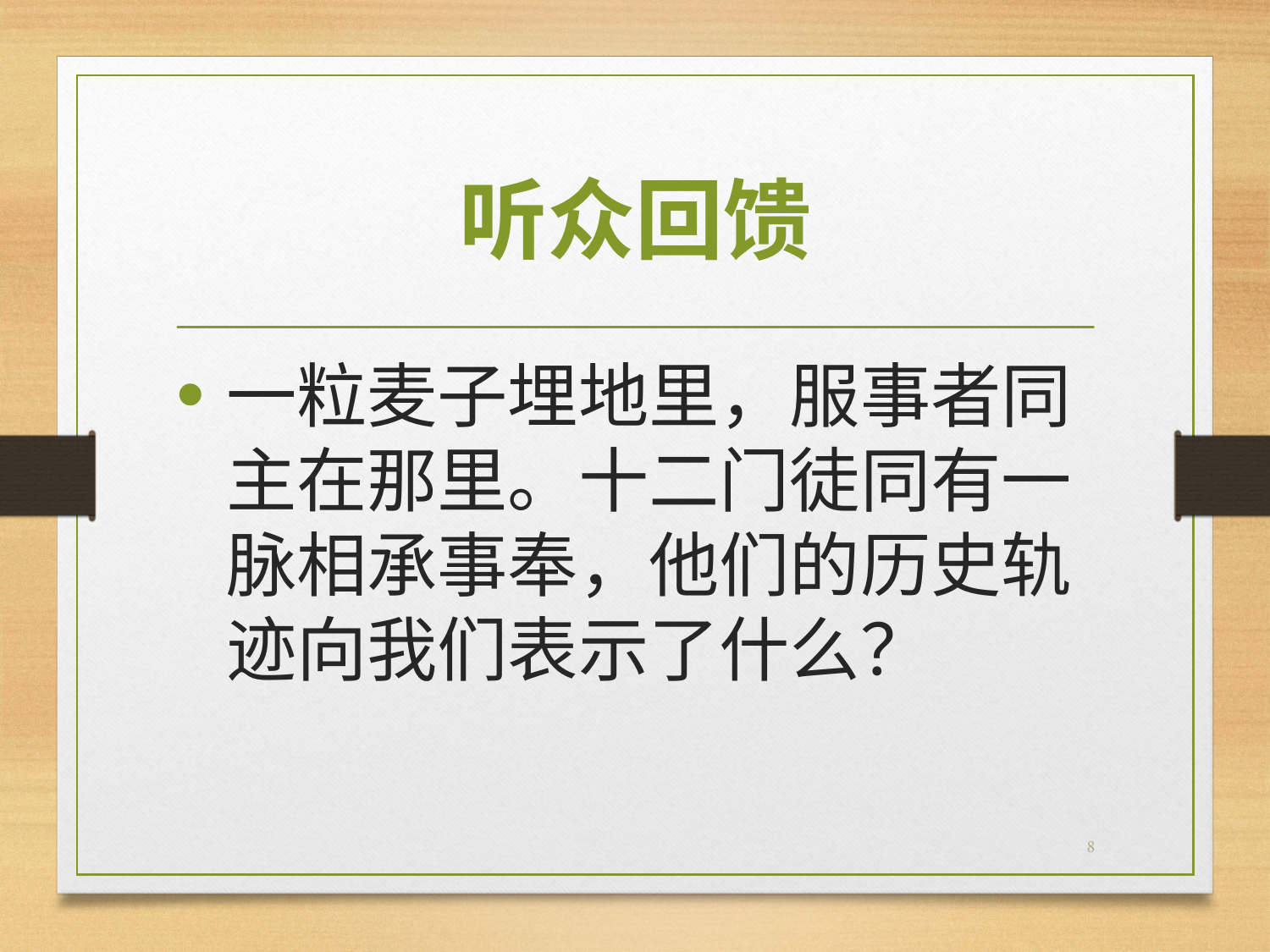

# 听众回馈
一粒麦子埋地里，服事者同主在那里。十二门徒同有一脉相承事奉，他们的历史轨迹向我们表示了什么？
8